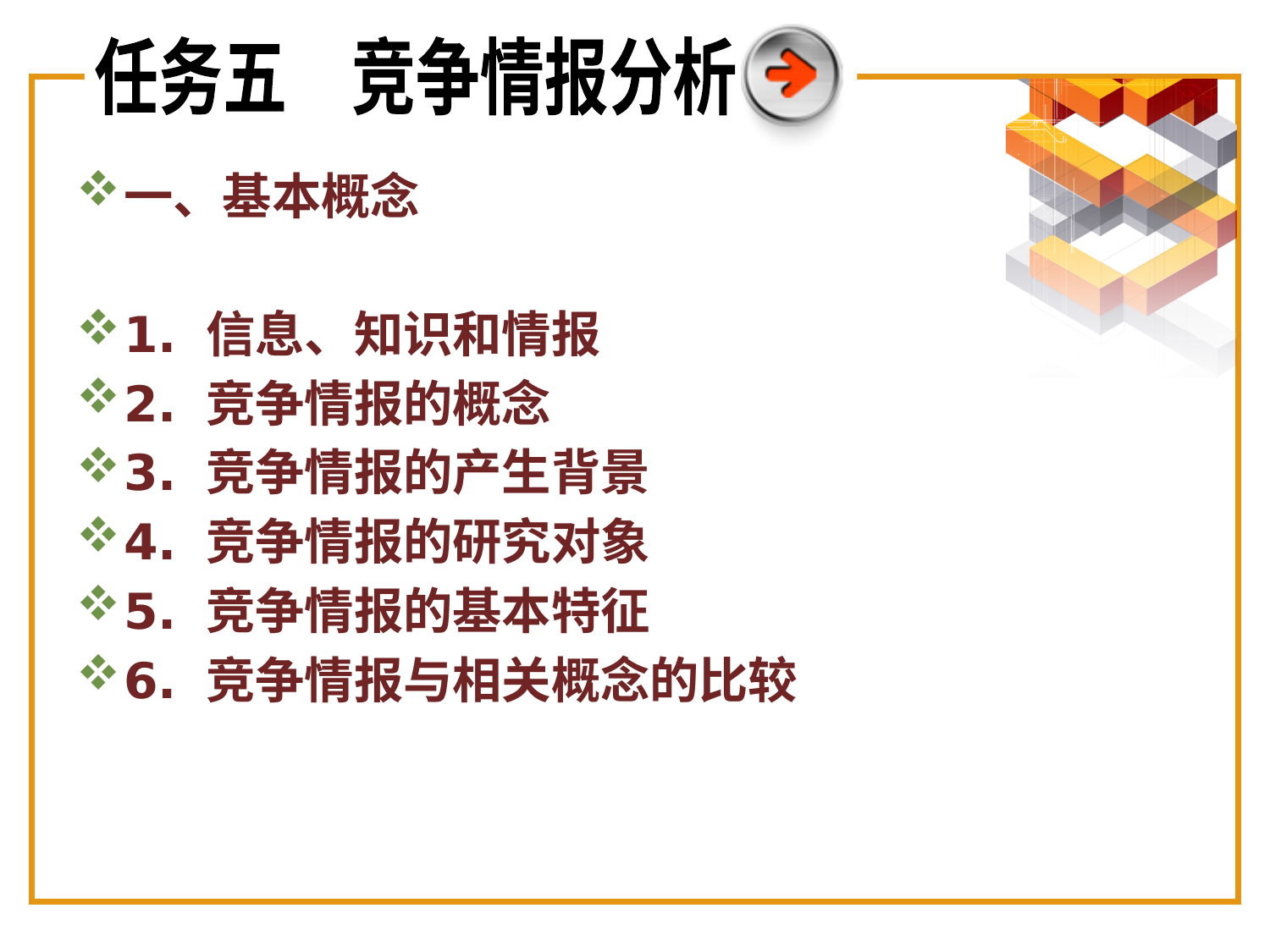

任务五　竞争情报分析
一、基本概念

1. 信息、知识和情报
2. 竞争情报的概念
3. 竞争情报的产生背景
4. 竞争情报的研究对象
5. 竞争情报的基本特征
6. 竞争情报与相关概念的比较